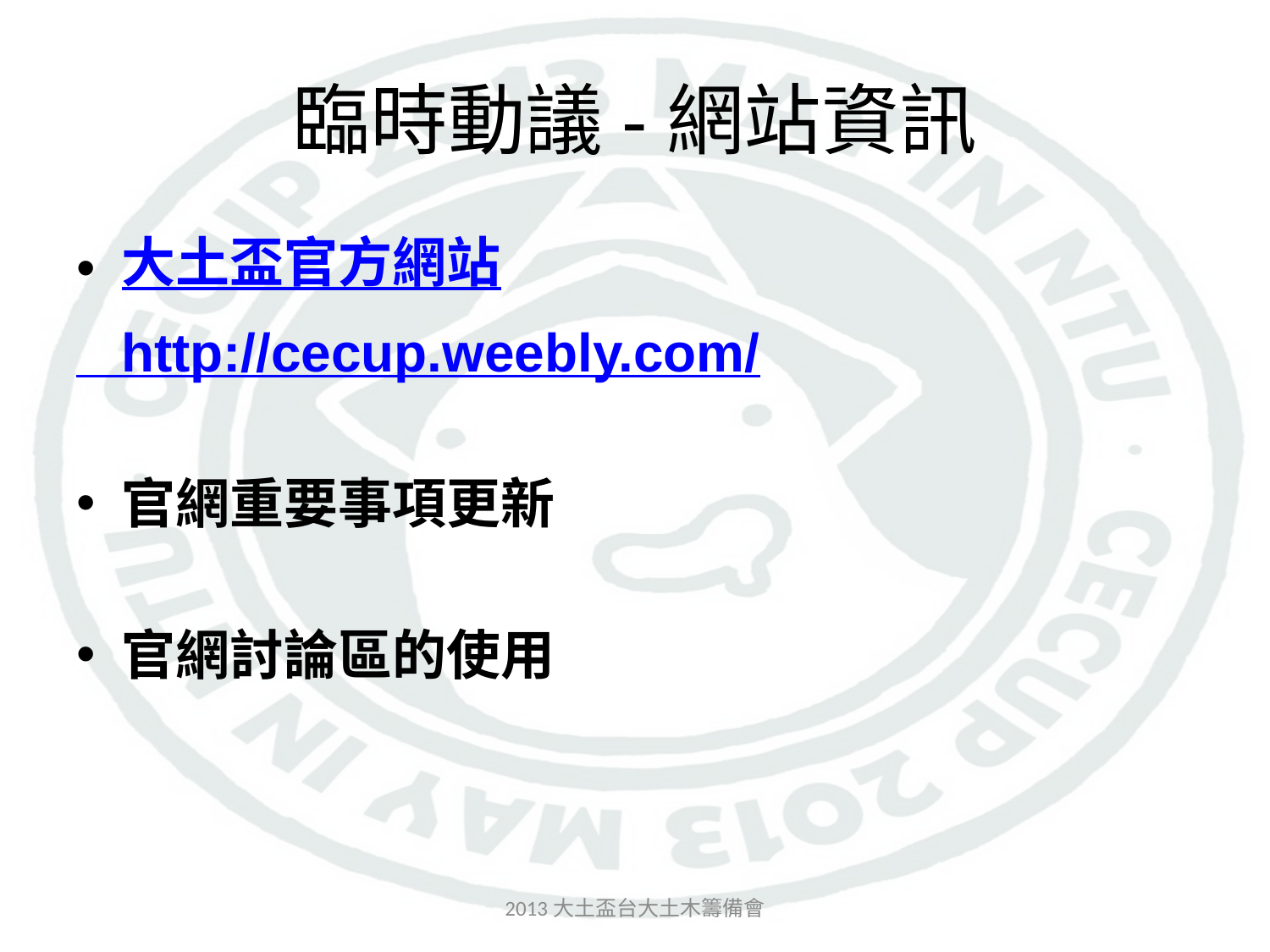

# 臨時動議-網站資訊
大土盃官方網站
   http://cecup.weebly.com/

官網重要事項更新

官網討論區的使用

2013大土盃台大土木籌備會